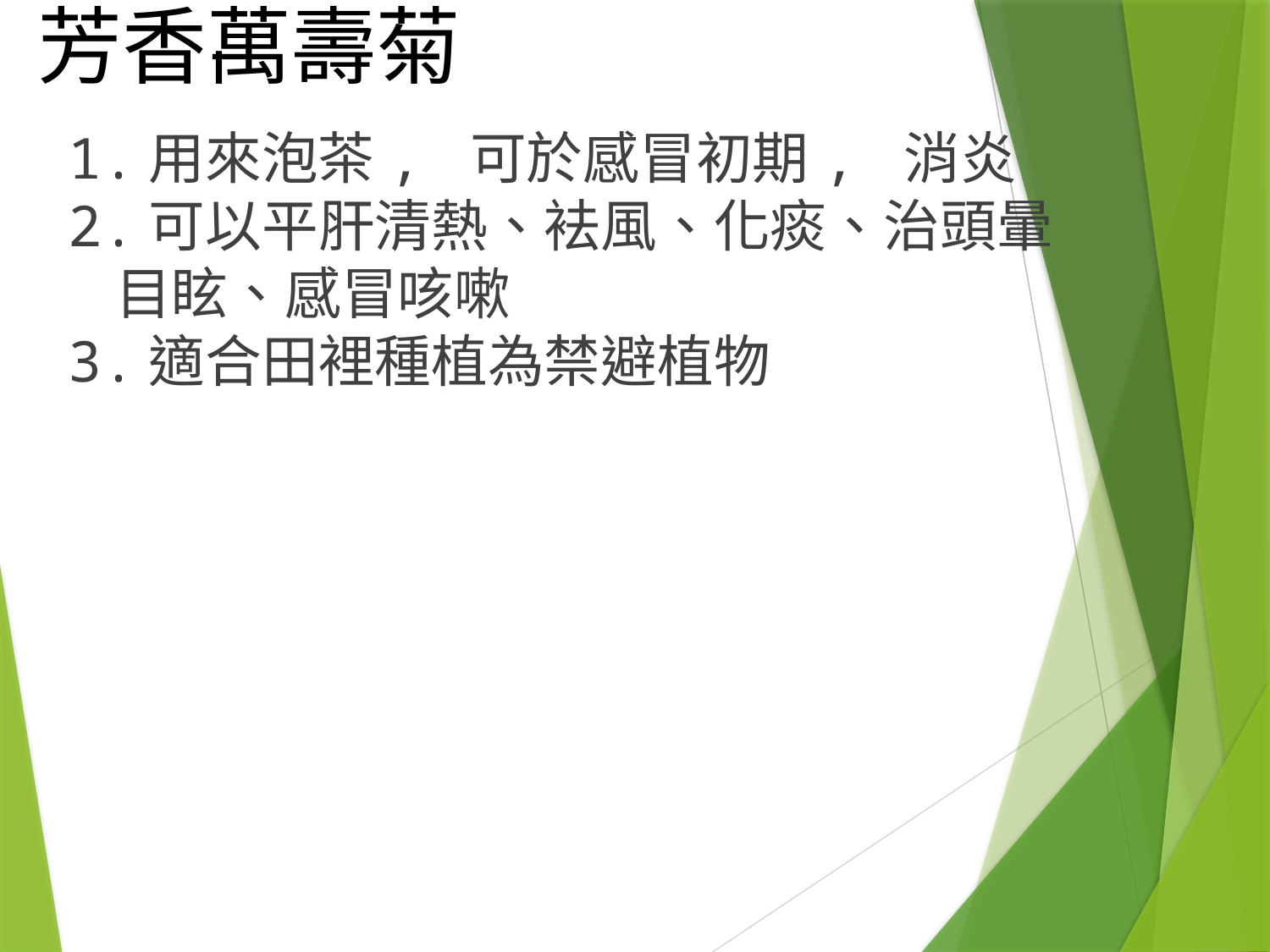

# 芳香萬壽菊
1.用來泡茶, 可於感冒初期, 消炎
2.可以平肝清熱、袪風、化痰、治頭暈目眩、感冒咳嗽
3.適合田裡種植為禁避植物